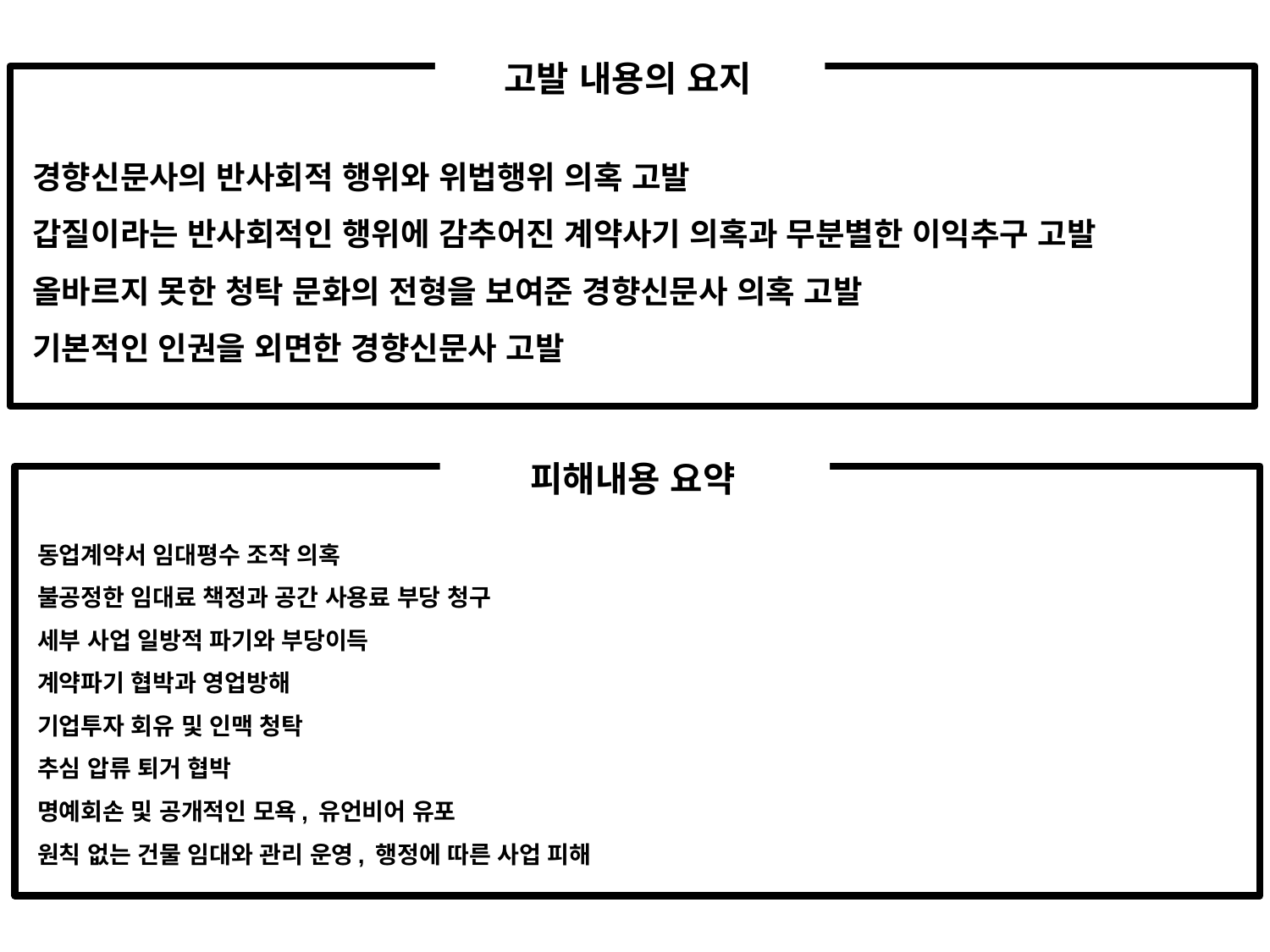

고발 내용의 요지

경향신문사의 반사회적 행위와 위법행위 의혹 고발
갑질이라는 반사회적인 행위에 감추어진 계약사기 의혹과 무분별한 이익추구 고발
올바르지 못한 청탁 문화의 전형을 보여준 경향신문사 의혹 고발
기본적인 인권을 외면한 경향신문사 고발

피해내용 요약

동업계약서 임대평수 조작 의혹
불공정한 임대료 책정과 공간 사용료 부당 청구
세부 사업 일방적 파기와 부당이득
계약파기 협박과 영업방해
기업투자 회유 및 인맥 청탁
추심 압류 퇴거 협박
명예회손 및 공개적인 모욕, 유언비어 유포
원칙 없는 건물 임대와 관리 운영, 행정에 따른 사업 피해